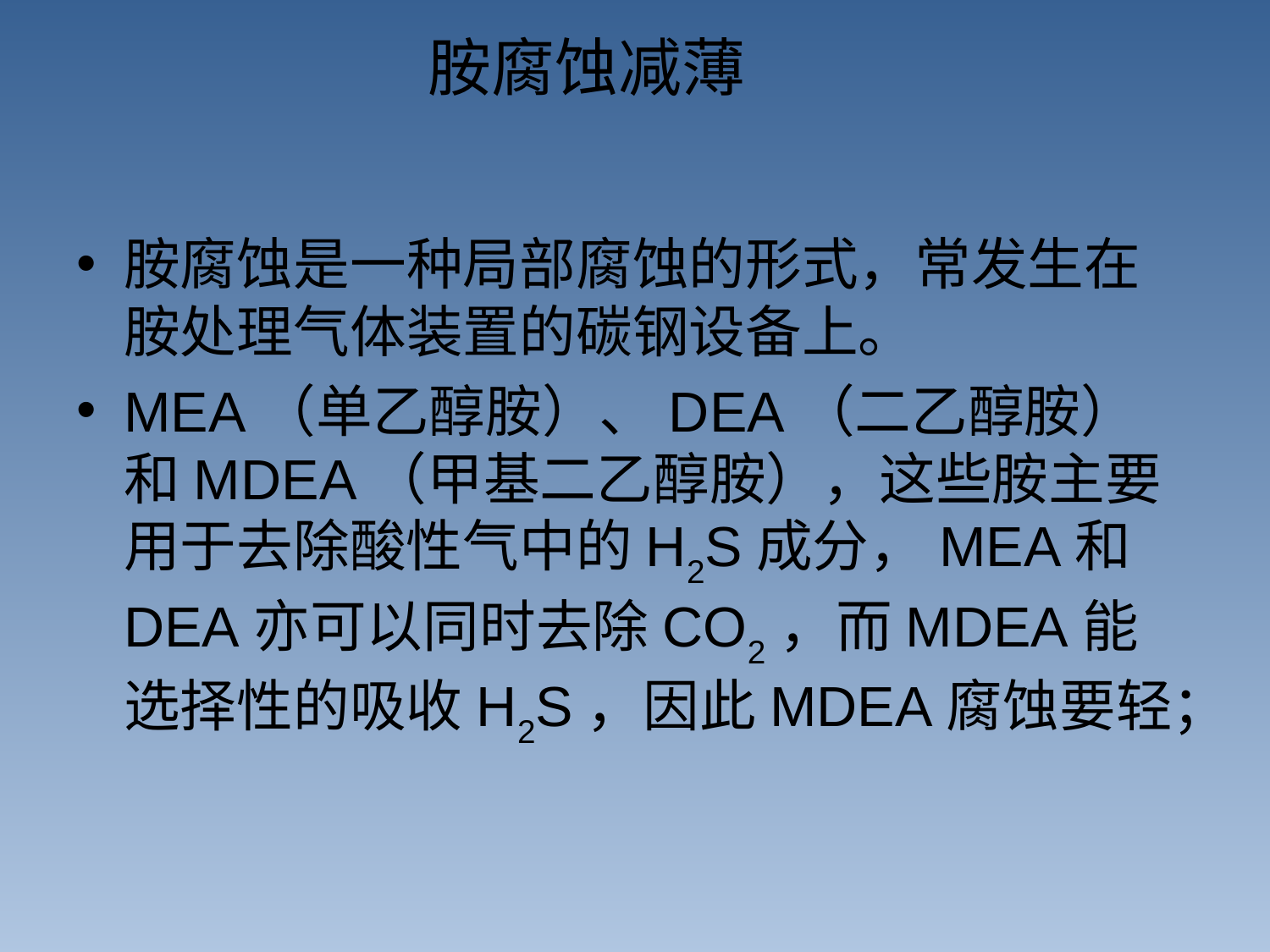

# 胺腐蚀减薄
胺腐蚀是一种局部腐蚀的形式，常发生在胺处理气体装置的碳钢设备上。
MEA（单乙醇胺）、DEA（二乙醇胺）和MDEA（甲基二乙醇胺），这些胺主要用于去除酸性气中的H2S成分，MEA和DEA亦可以同时去除CO2，而MDEA能选择性的吸收H2S，因此MDEA腐蚀要轻；